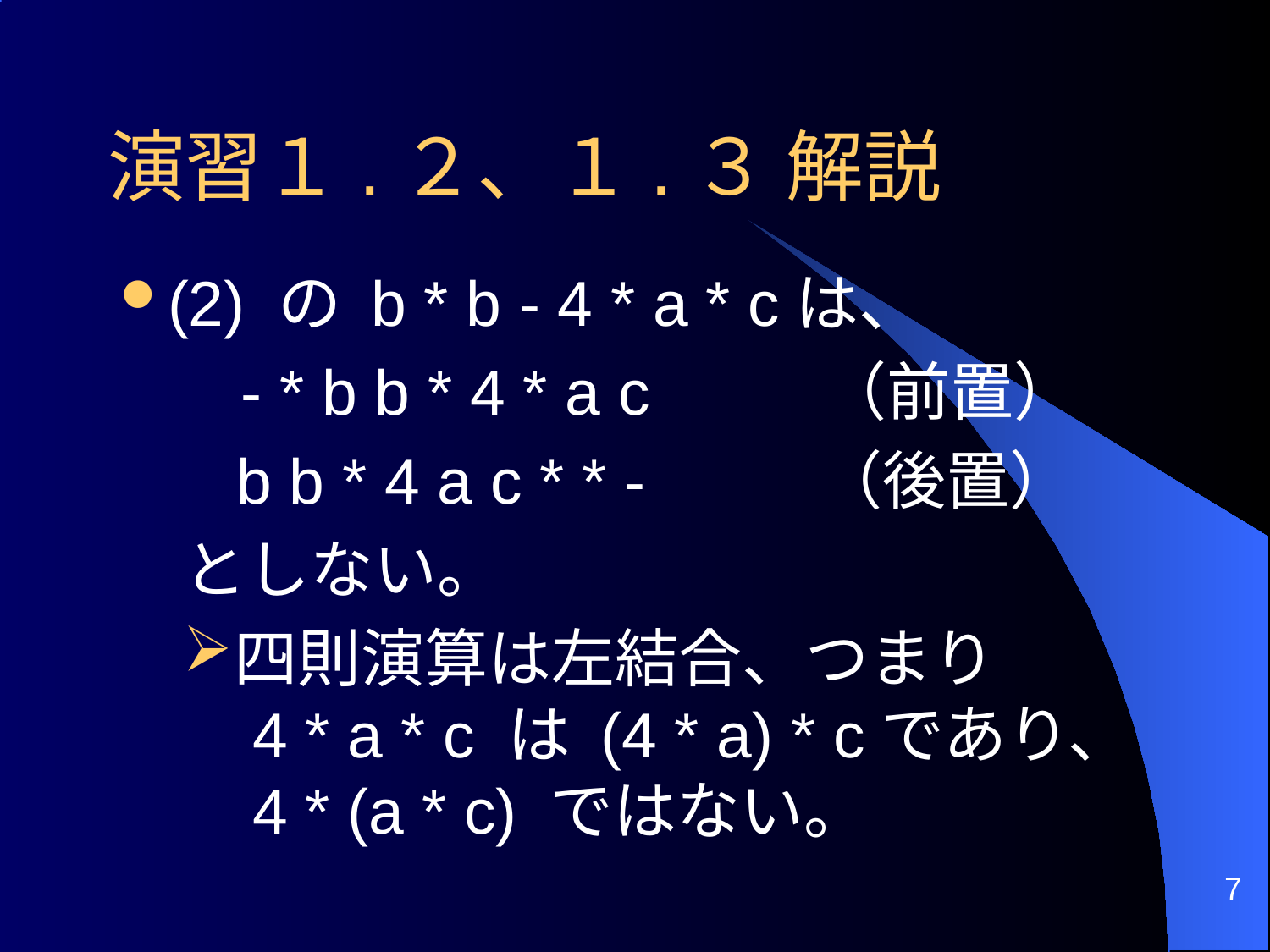

# 演習１.２、１.３ 解説
(2) の b * b - 4 * a * cは、
	 - * b b * 4 * a c         （前置）
   b b * 4 a c * * -         （後置）
としない。
四則演算は左結合、つまり
 4 * a * c は (4 * a) * cであり、
 4 * (a * c) ではない。
7